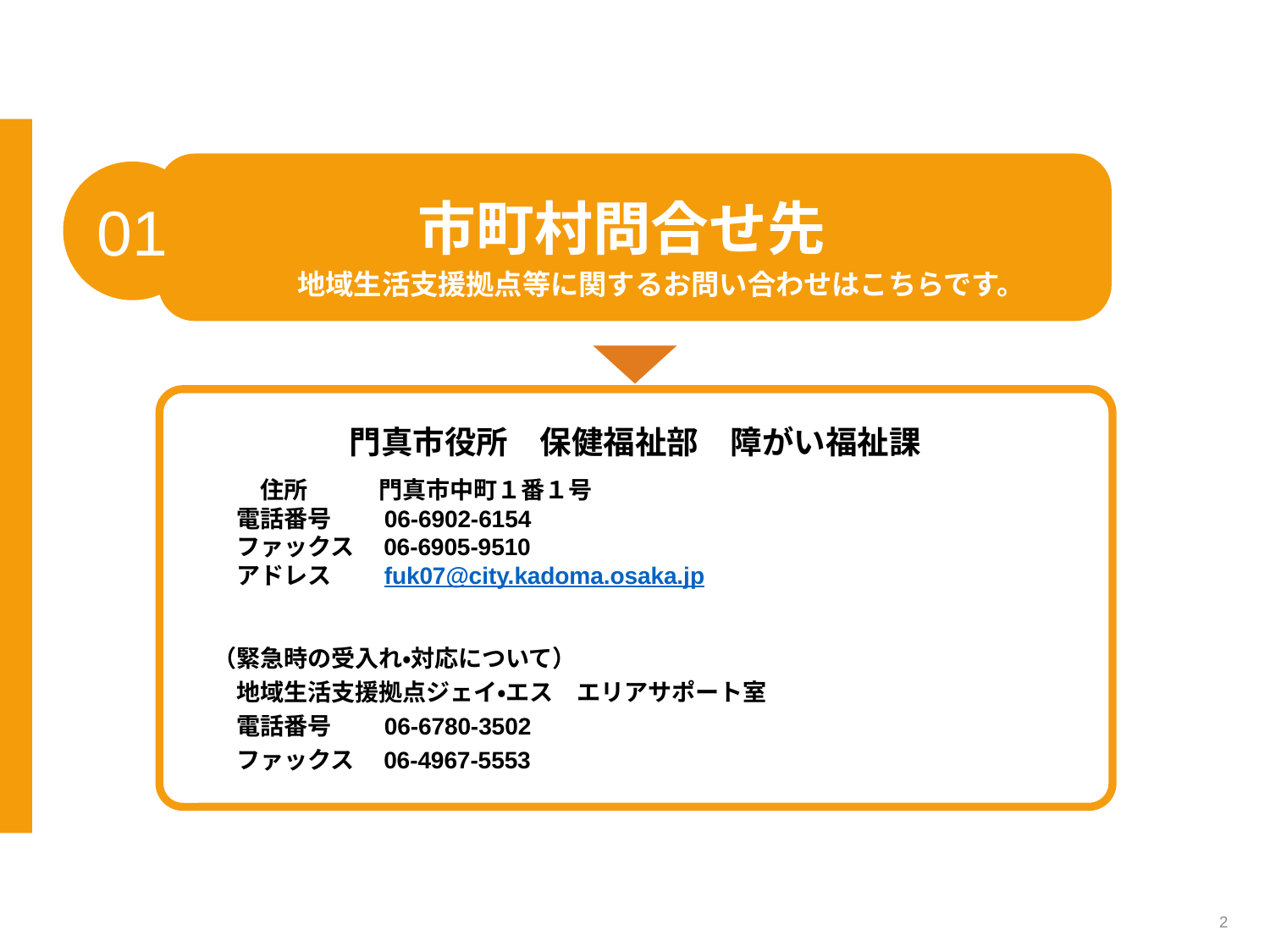

01
市町村問合せ先
地域生活支援拠点等に関するお問い合わせはこちらです。

門真市役所　保健福祉部　障がい福祉課
　　　住所　　　門真市中町１番１号
　　電話番号　　06-6902-6154
　　ファックス　06-6905-9510
　　アドレス　　fuk07@city.kadoma.osaka.jp

　（緊急時の受入れ・対応について）
　　地域生活支援拠点ジェイ・エス　エリアサポート室
　　電話番号　　06-6780-3502
　　ファックス　06-4967-5553
2